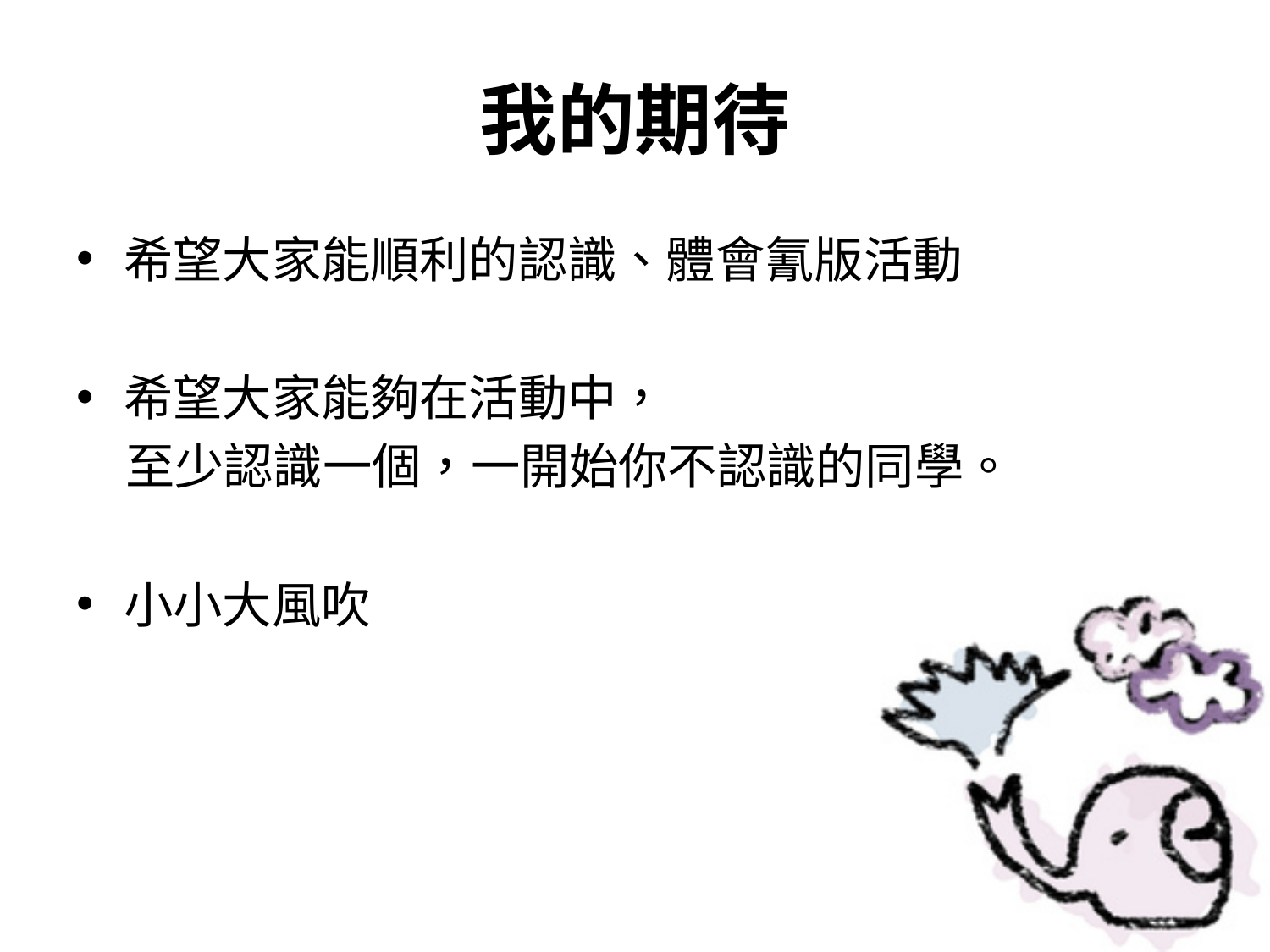

# 我的期待
希望大家能順利的認識、體會氰版活動

希望大家能夠在活動中，
　至少認識一個，一開始你不認識的同學。

小小大風吹